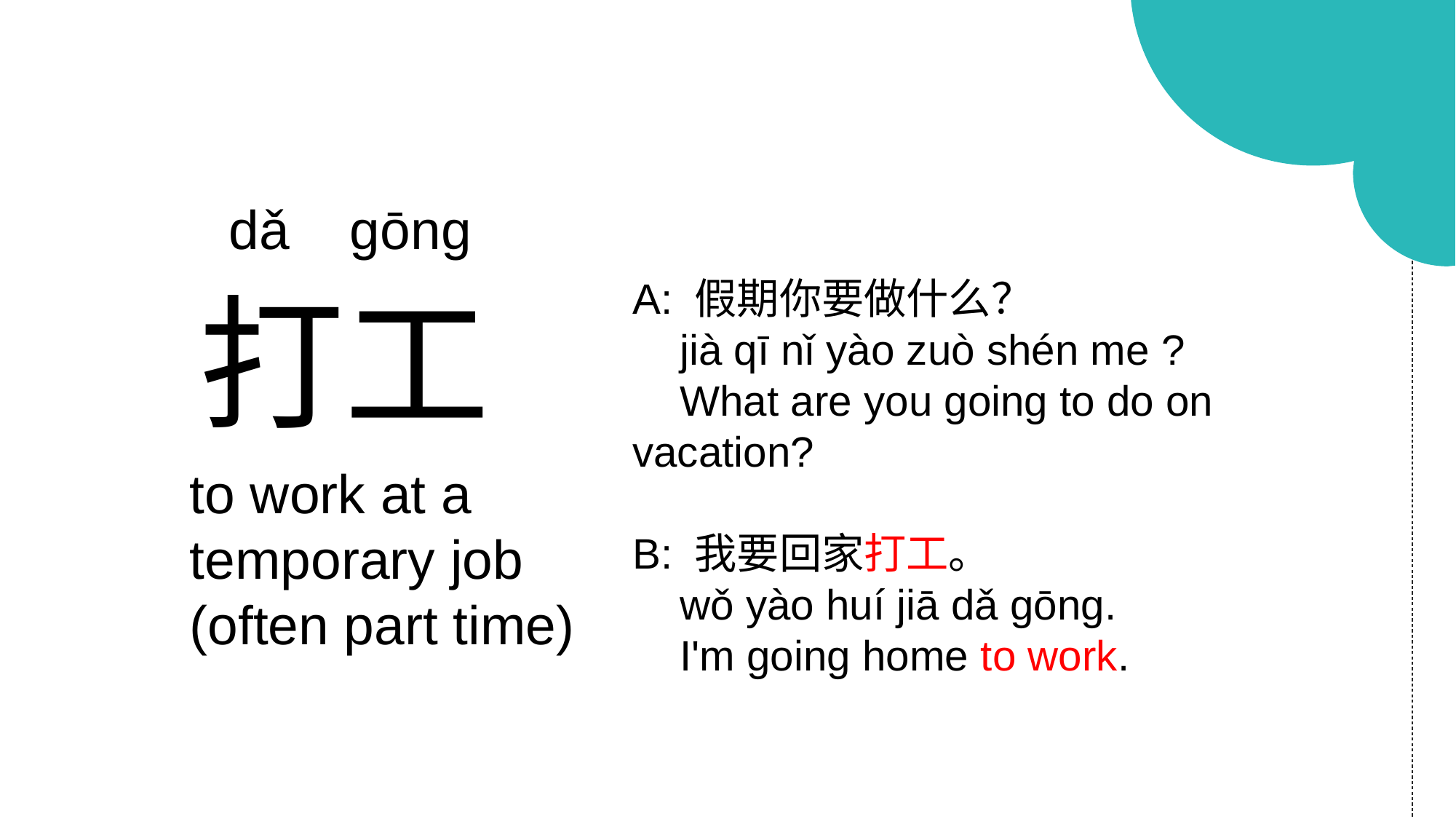

dǎ    gōng
打工
A: 假期你要做什么？
    jià qī nǐ yào zuò shén me ?
    What are you going to do on vacation?

B: 我要回家打工。
    wǒ yào huí jiā dǎ gōng.
    I'm going home to work.
to work at a temporary job
(often part time)